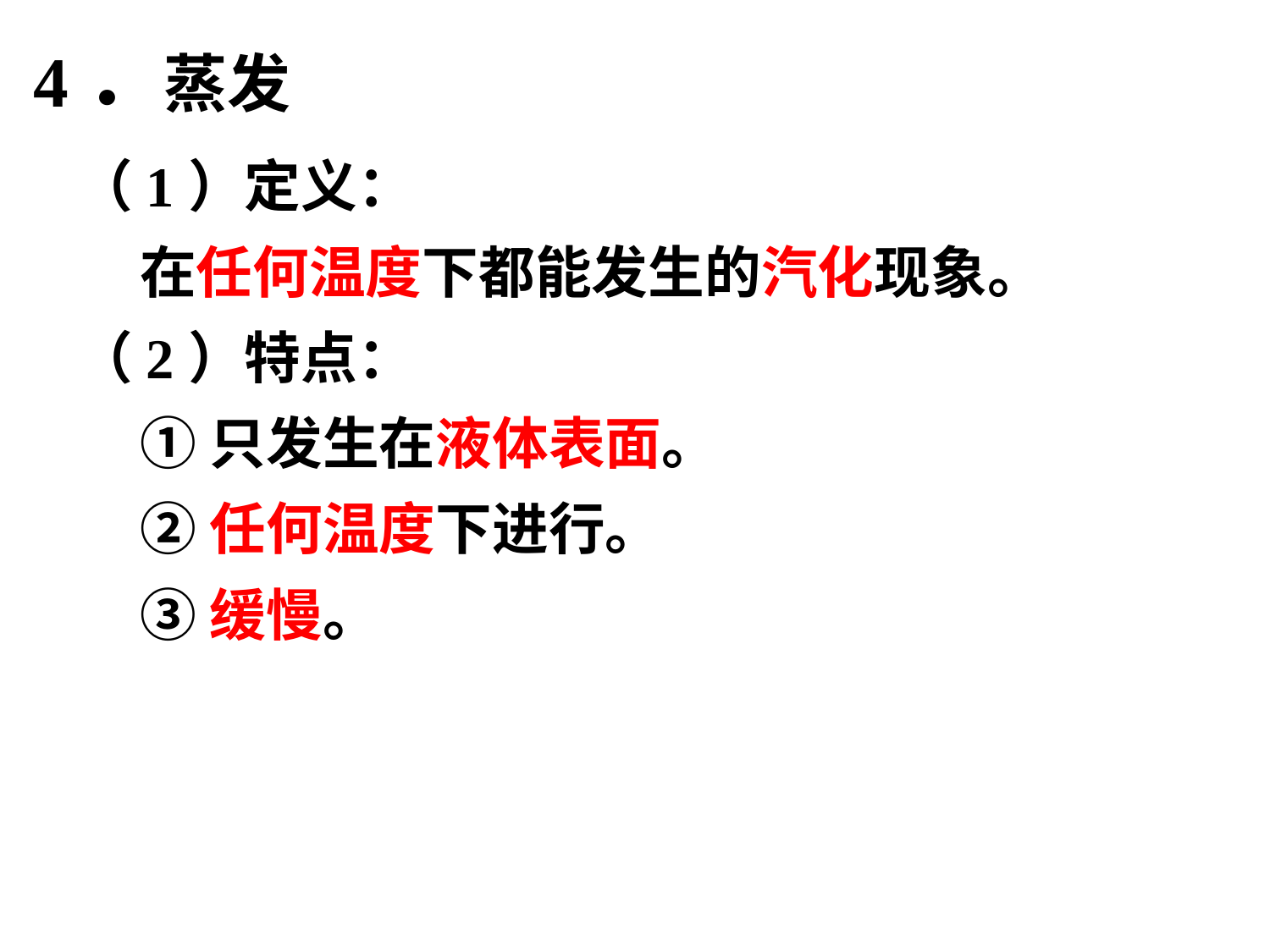

# 4．蒸发
（1）定义：
在任何温度下都能发生的汽化现象。
（2）特点：
①只发生在液体表面。
②任何温度下进行。
③缓慢。